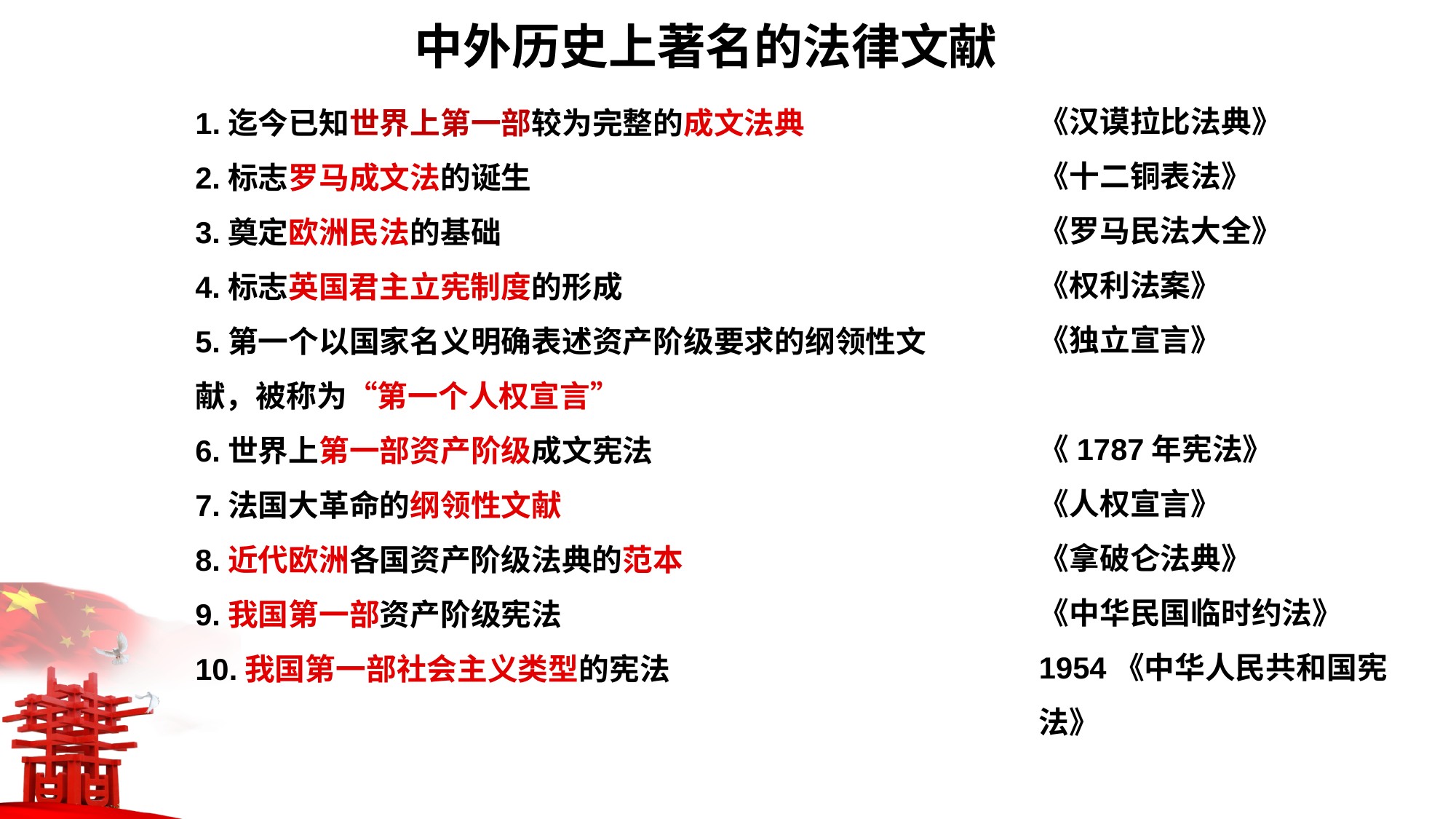

中外历史上著名的法律文献
《汉谟拉比法典》
《十二铜表法》
《罗马民法大全》
《权利法案》
《独立宣言》

《1787年宪法》
《人权宣言》
《拿破仑法典》
《中华民国临时约法》
1954《中华人民共和国宪法》
1.迄今已知世界上第一部较为完整的成文法典
2.标志罗马成文法的诞生
3.奠定欧洲民法的基础
4.标志英国君主立宪制度的形成
5.第一个以国家名义明确表述资产阶级要求的纲领性文献，被称为“第一个人权宣言”
6.世界上第一部资产阶级成文宪法
7.法国大革命的纲领性文献
8.近代欧洲各国资产阶级法典的范本
9.我国第一部资产阶级宪法
10.我国第一部社会主义类型的宪法